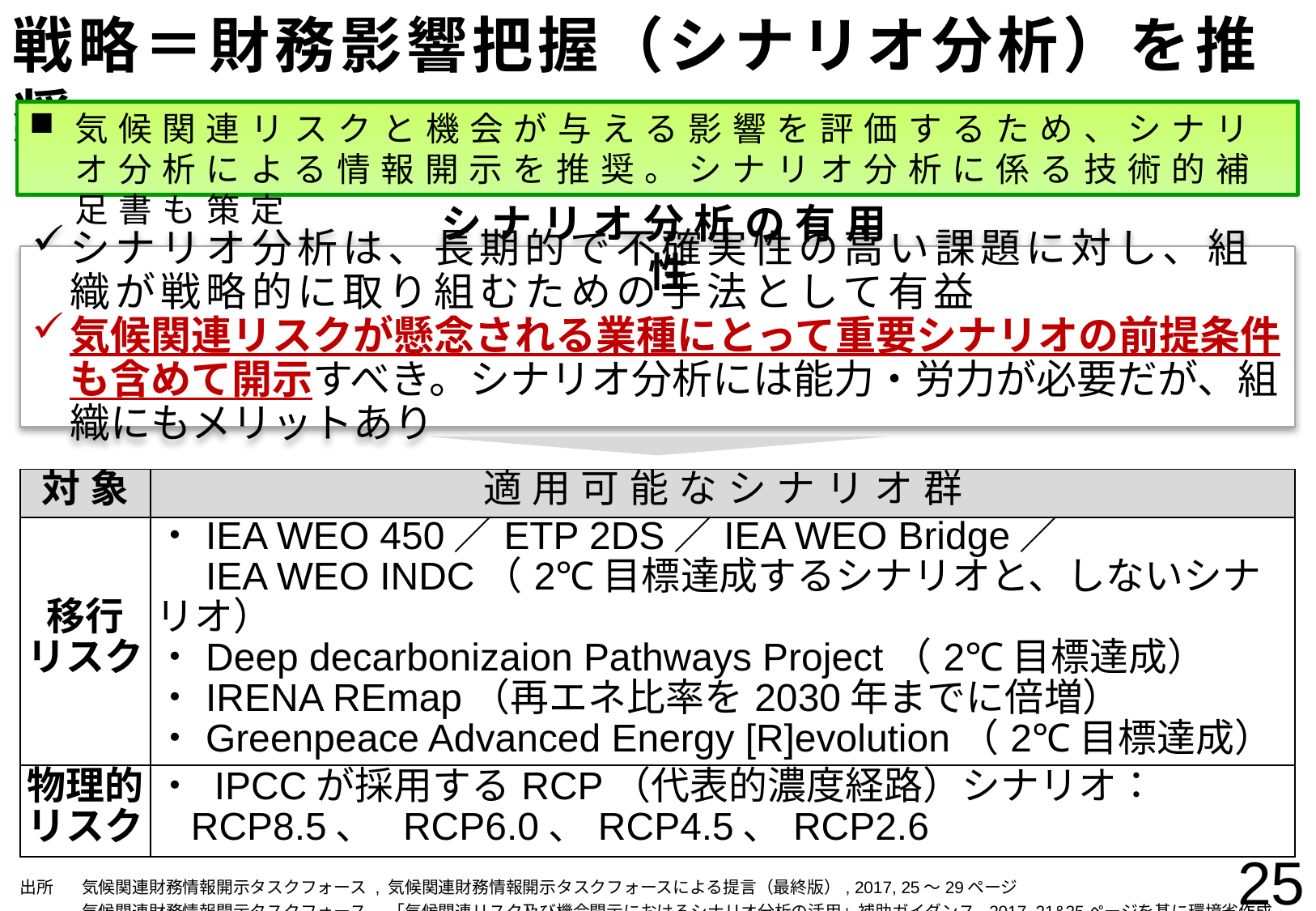

# 戦略＝財務影響把握（シナリオ分析）を推奨
気候関連リスクと機会が与える影響を評価するため、シナリオ分析による情報開示を推奨。シナリオ分析に係る技術的補足書も策定
シナリオ分析の有用性
シナリオ分析は、長期的で不確実性の高い課題に対し、組織が戦略的に取り組むための手法として有益
気候関連リスクが懸念される業種にとって重要シナリオの前提条件も含めて開示すべき。シナリオ分析には能力・労力が必要だが、組織にもメリットあり

| 対象 | 適用可能なシナリオ群 |
| --- | --- |
| 移行 リスク | ・IEA WEO 450／ETP 2DS／IEA WEO Bridge／ 　IEA WEO INDC（2℃目標達成するシナリオと、しないシナリオ） ・Deep decarbonizaion Pathways Project（2℃目標達成） ・IRENA REmap（再エネ比率を2030年までに倍増） ・Greenpeace Advanced Energy [R]evolution（2℃目標達成） |
| 物理的 リスク | ・ IPCCが採用するRCP（代表的濃度経路）シナリオ：RCP8.5、 RCP6.0、RCP4.5、RCP2.6 |
25
| 出所 | 気候関連財務情報開示タスクフォース , 気候関連財務情報開示タスクフォースによる提言（最終版）, 2017, 25～29ページ 気候関連財務情報開示タスクフォース , 「気候関連リスク及び機会開示におけるシナリオ分析の活用」補助ガイダンス, 2017, 21&25ページを基に環境省作成 |
| --- | --- |